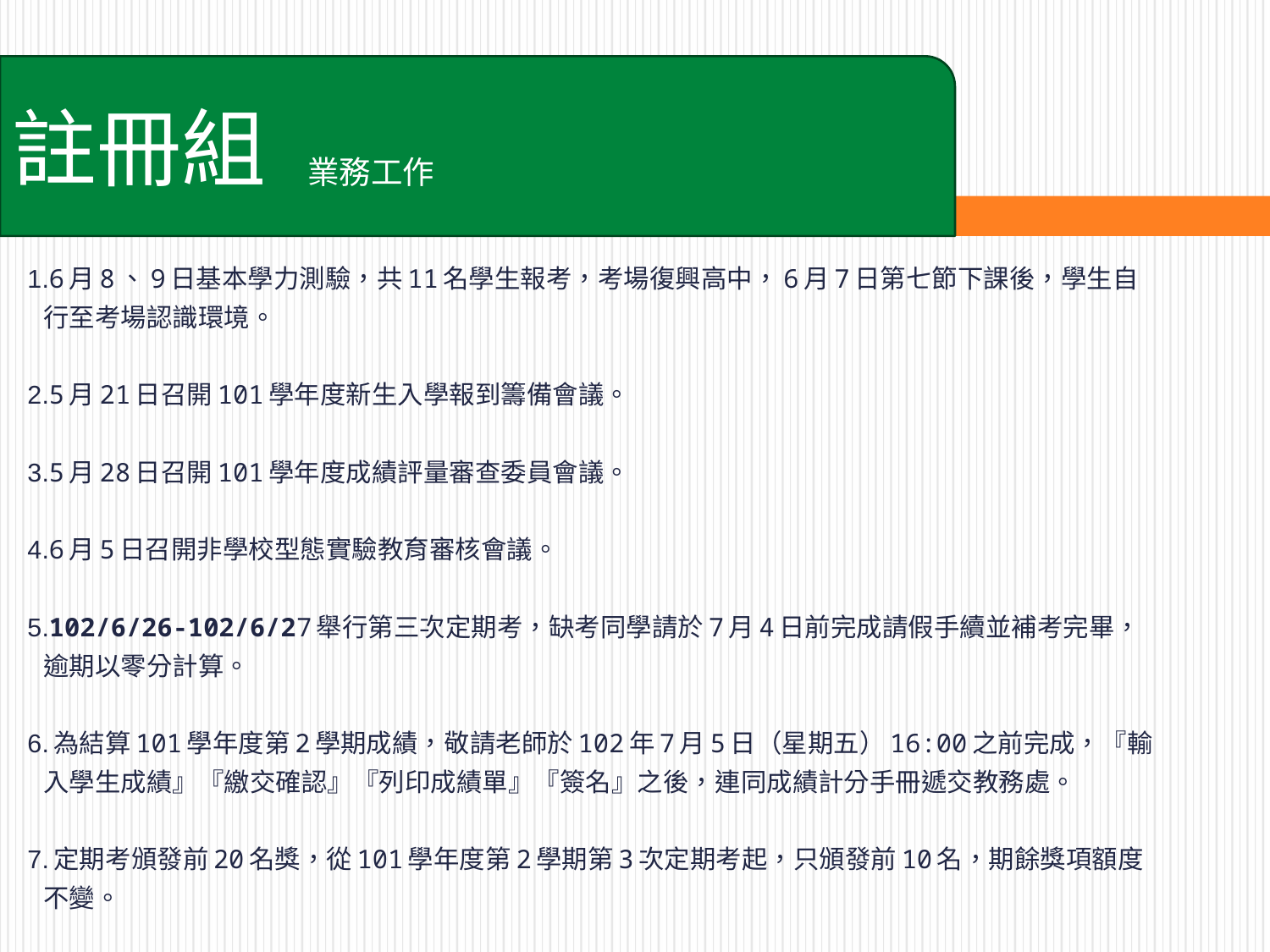

註冊組
業務工作

1.6月8、9日基本學力測驗，共11名學生報考，考場復興高中，6月7日第七節下課後，學生自
  行至考場認識環境。

2.5月21日召開101學年度新生入學報到籌備會議。

3.5月28日召開101學年度成績評量審查委員會議。

4.6月5日召開非學校型態實驗教育審核會議。

5.102/6/26-102/6/27舉行第三次定期考，缺考同學請於7月4日前完成請假手續並補考完畢，
  逾期以零分計算。

6.為結算101學年度第2學期成績，敬請老師於102年7月5日（星期五）16:00之前完成，『輸
  入學生成績』『繳交確認』『列印成績單』『簽名』之後，連同成績計分手冊遞交教務處。

7.定期考頒發前20名獎，從101學年度第2學期第3次定期考起，只頒發前10名，期餘獎項額度
  不變。